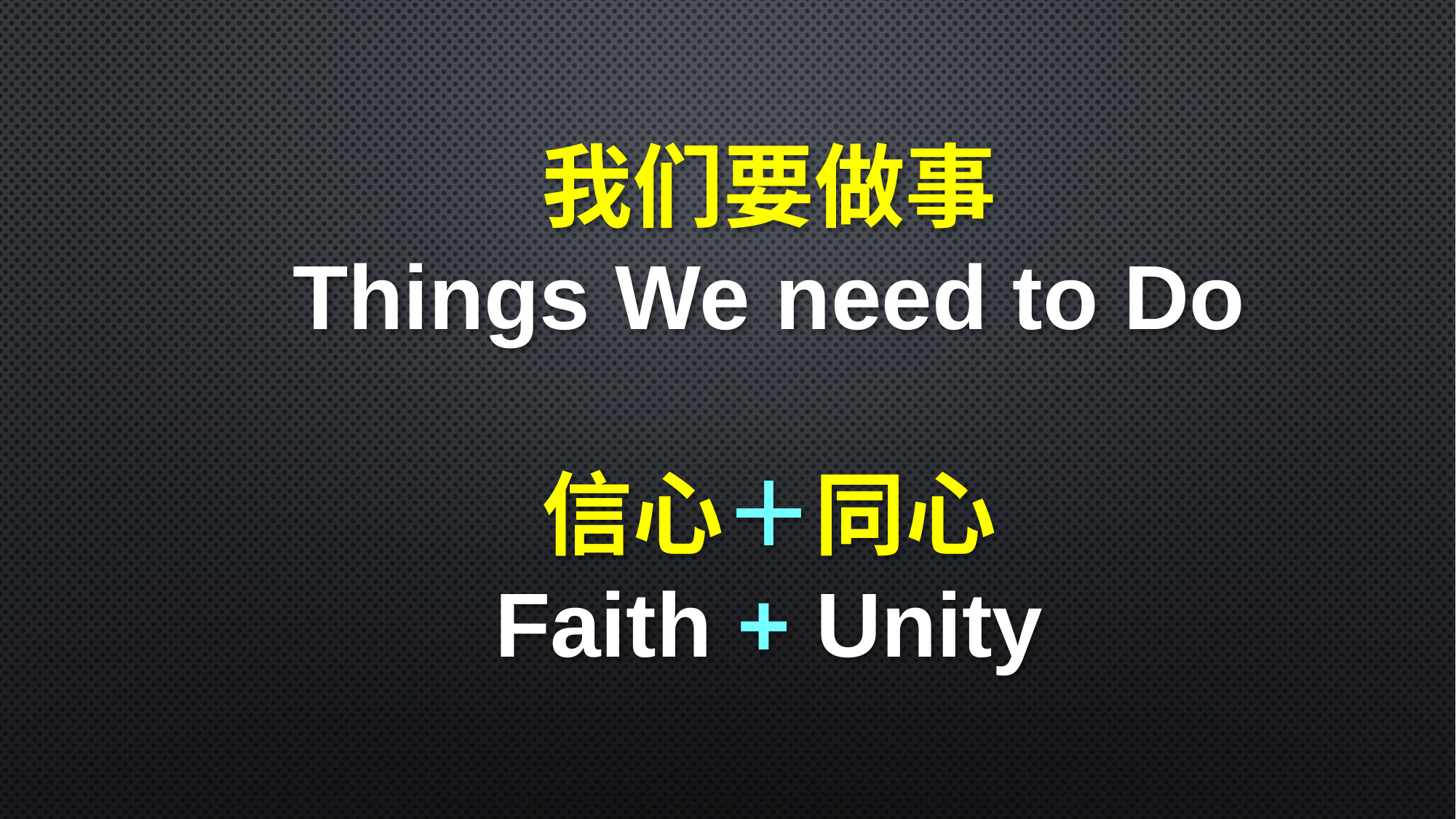

我们要做事
Things We need to Do

信心＋同心
Faith + Unity